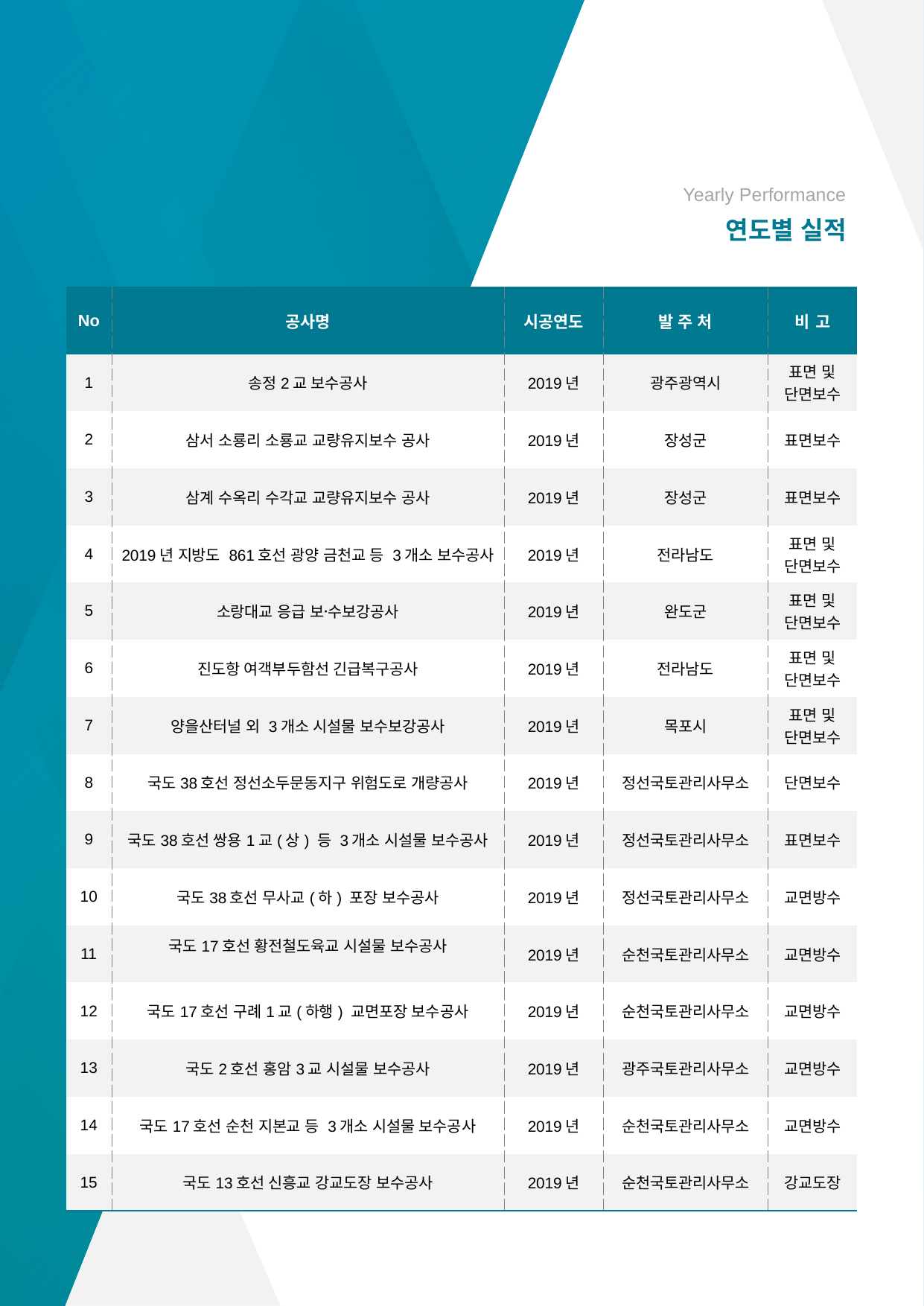

Yearly Performance
연도별 실적
| No | 공사명 | 시공연도 | 발 주 처 | 비 고 |
| --- | --- | --- | --- | --- |
| 1 | 송정2교 보수공사 | 2019년 | 광주광역시 | 표면 및 단면보수 |
| 2 | 삼서 소룡리 소룡교 교량유지보수 공사 | 2019년 | 장성군 | 표면보수 |
| 3 | 삼계 수옥리 수각교 교량유지보수 공사 | 2019년 | 장성군 | 표면보수 |
| 4 | 2019년 지방도 861호선 광양 금천교 등 3개소 보수공사 | 2019년 | 전라남도 | 표면 및 단면보수 |
| 5 | 소랑대교 응급 보수〮보강공사 | 2019년 | 완도군 | 표면 및 단면보수 |
| 6 | 진도항 여객부두함선 긴급복구공사 | 2019년 | 전라남도 | 표면 및 단면보수 |
| 7 | 양을산터널 외 3개소 시설물 보수보강공사 | 2019년 | 목포시 | 표면 및 단면보수 |
| 8 | 국도38호선 정선소두문동지구 위험도로 개량공사 | 2019년 | 정선국토관리사무소 | 단면보수 |
| 9 | 국도38호선 쌍용1교(상) 등 3개소 시설물 보수공사 | 2019년 | 정선국토관리사무소 | 표면보수 |
| 10 | 국도38호선 무사교(하) 포장 보수공사 | 2019년 | 정선국토관리사무소 | 교면방수 |
| 11 | 국도17호선 황전철도육교 시설물 보수공사 | 2019년 | 순천국토관리사무소 | 교면방수 |
| 12 | 국도17호선 구례1교(하행) 교면포장 보수공사 | 2019년 | 순천국토관리사무소 | 교면방수 |
| 13 | 국도2호선 홍암3교 시설물 보수공사 | 2019년 | 광주국토관리사무소 | 교면방수 |
| 14 | 국도17호선 순천 지본교 등 3개소 시설물 보수공사 | 2019년 | 순천국토관리사무소 | 교면방수 |
| 15 | 국도13호선 신흥교 강교도장 보수공사 | 2019년 | 순천국토관리사무소 | 강교도장 |

53